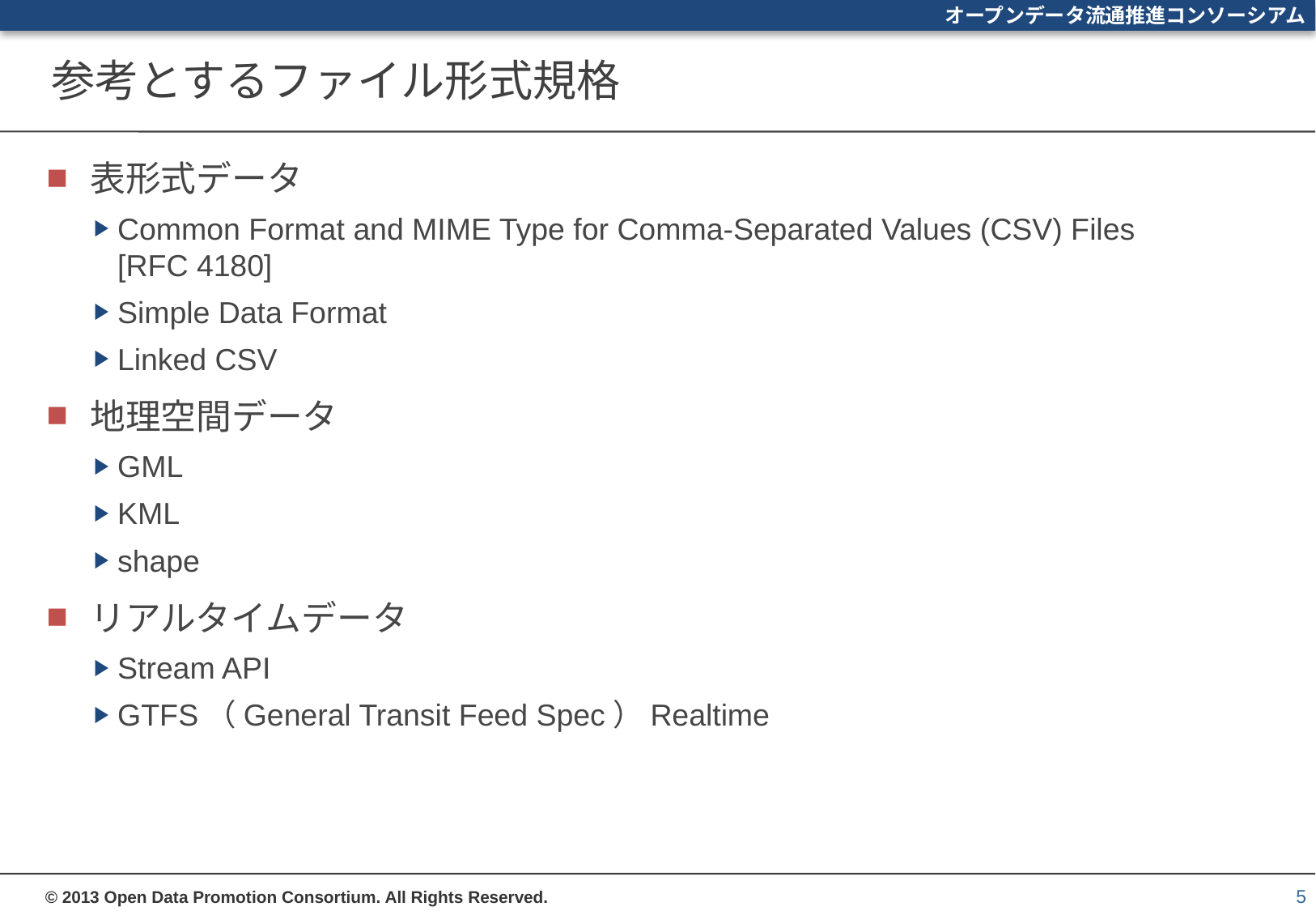

# 参考とするファイル形式規格
表形式データ
Common Format and MIME Type for Comma-Separated Values (CSV) Files
[RFC 4180]
Simple Data Format
Linked CSV
地理空間データ
GML
KML
shape
リアルタイムデータ
Stream API
GTFS（General Transit Feed Spec）Realtime

5